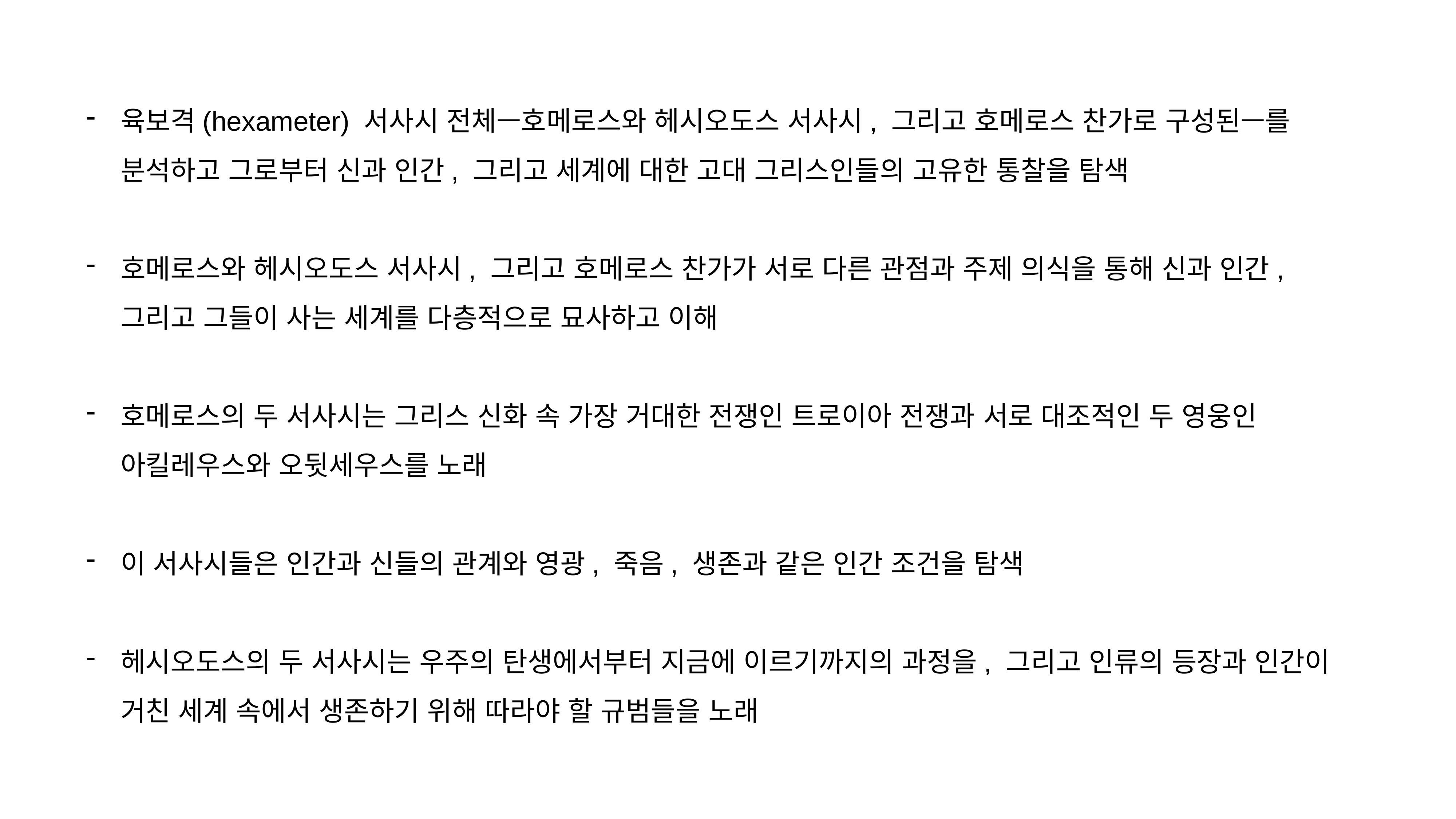

육보격(hexameter) 서사시 전체—호메로스와 헤시오도스 서사시, 그리고 호메로스 찬가로 구성된—를 분석하고 그로부터 신과 인간, 그리고 세계에 대한 고대 그리스인들의 고유한 통찰을 탐색

호메로스와 헤시오도스 서사시, 그리고 호메로스 찬가가 서로 다른 관점과 주제 의식을 통해 신과 인간, 그리고 그들이 사는 세계를 다층적으로 묘사하고 이해

호메로스의 두 서사시는 그리스 신화 속 가장 거대한 전쟁인 트로이아 전쟁과 서로 대조적인 두 영웅인 아킬레우스와 오뒷세우스를 노래

이 서사시들은 인간과 신들의 관계와 영광, 죽음, 생존과 같은 인간 조건을 탐색

헤시오도스의 두 서사시는 우주의 탄생에서부터 지금에 이르기까지의 과정을, 그리고 인류의 등장과 인간이 거친 세계 속에서 생존하기 위해 따라야 할 규범들을 노래